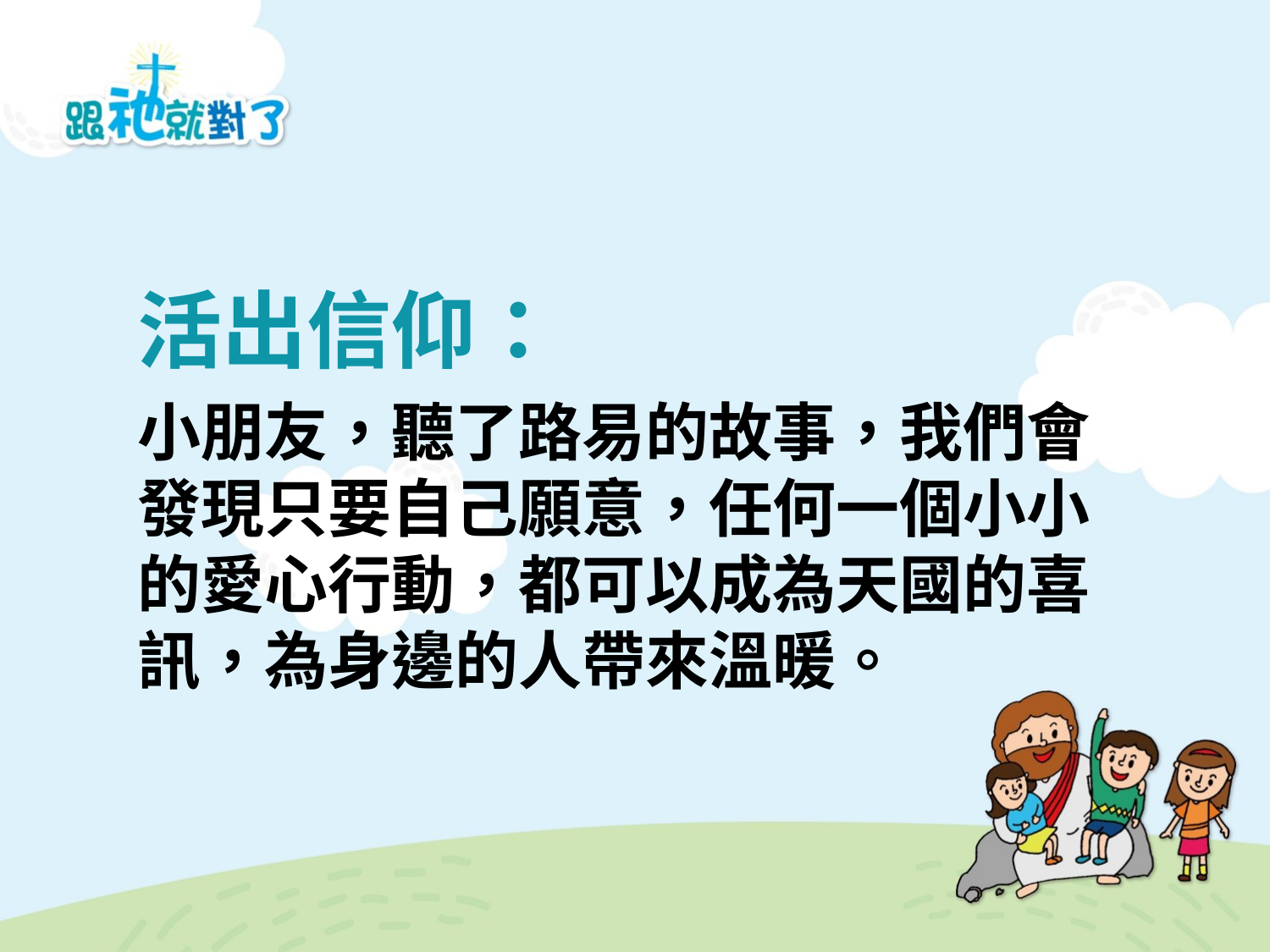

活出信仰：
小朋友，聽了路易的故事，我們會發現只要自己願意，任何一個小小的愛心行動，都可以成為天國的喜訊，為身邊的人帶來溫暖。